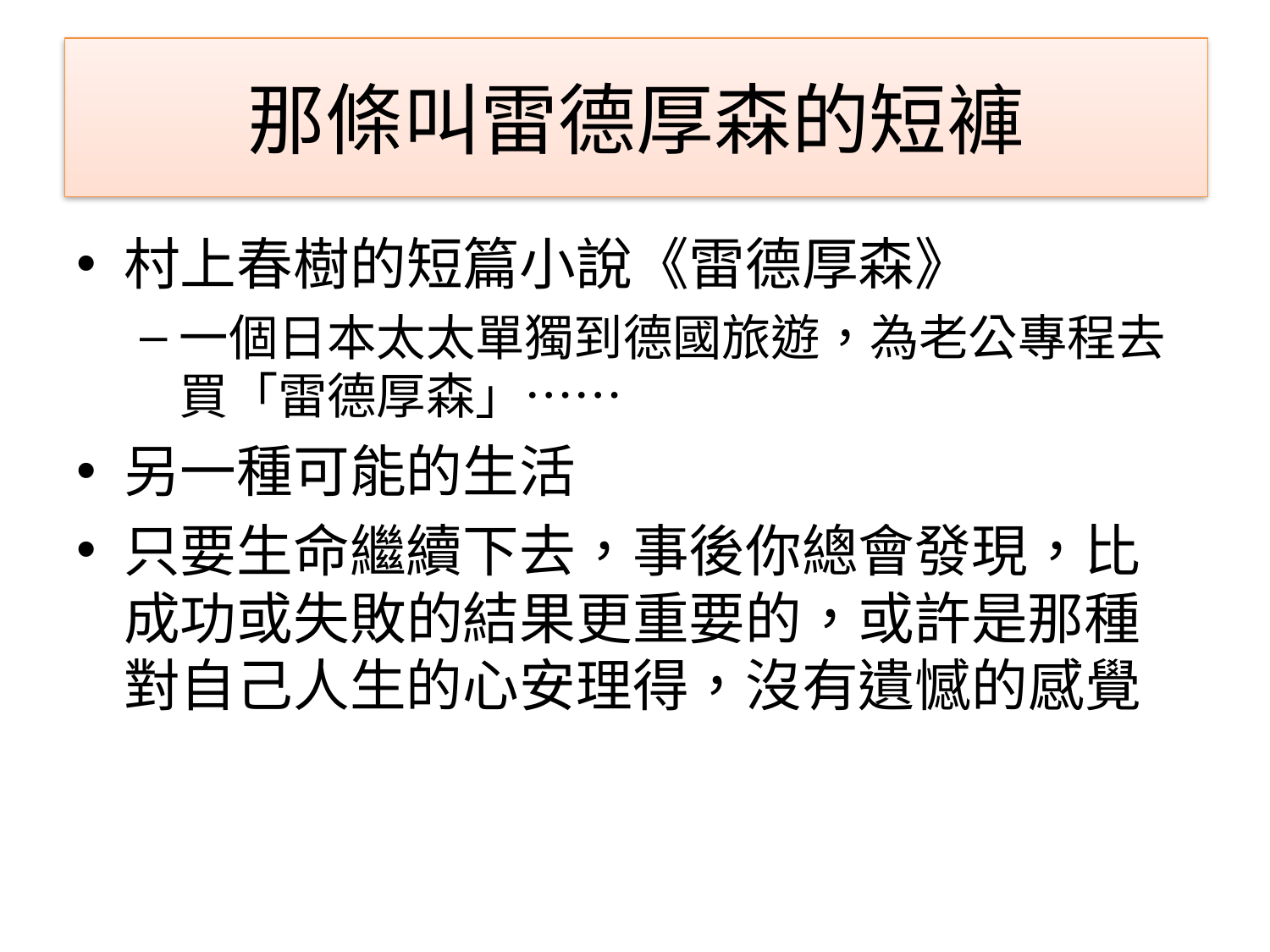

#
那條叫雷德厚森的短褲
村上春樹的短篇小說《雷德厚森》
一個日本太太單獨到德國旅遊，為老公專程去買「雷德厚森」……
另一種可能的生活
只要生命繼續下去，事後你總會發現，比成功或失敗的結果更重要的，或許是那種對自己人生的心安理得，沒有遺憾的感覺